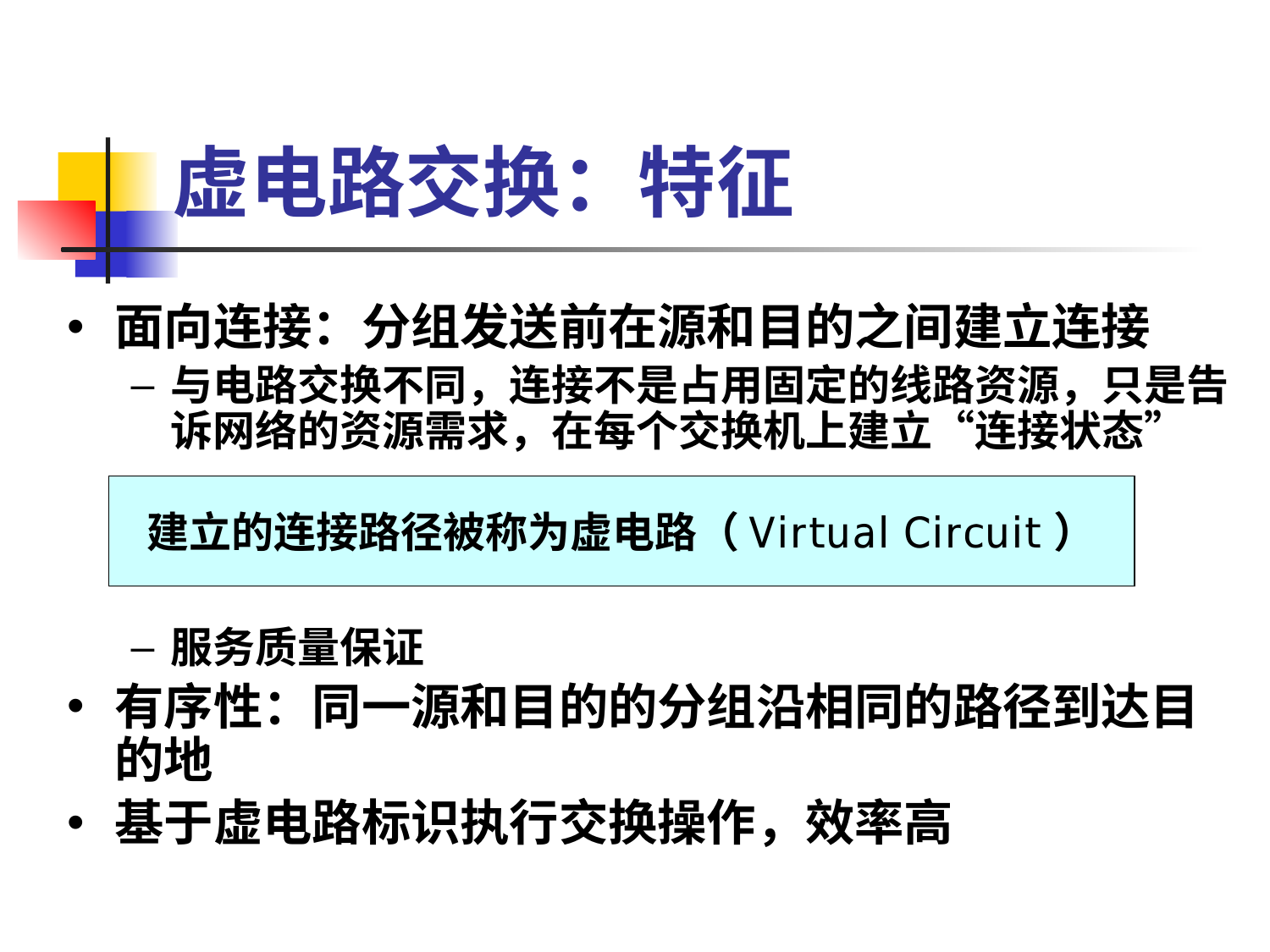

# 虚电路交换：特征
面向连接：分组发送前在源和目的之间建立连接
与电路交换不同，连接不是占用固定的线路资源，只是告诉网络的资源需求，在每个交换机上建立“连接状态”

服务质量保证
有序性：同一源和目的的分组沿相同的路径到达目的地
基于虚电路标识执行交换操作，效率高
建立的连接路径被称为虚电路（Virtual Circuit）